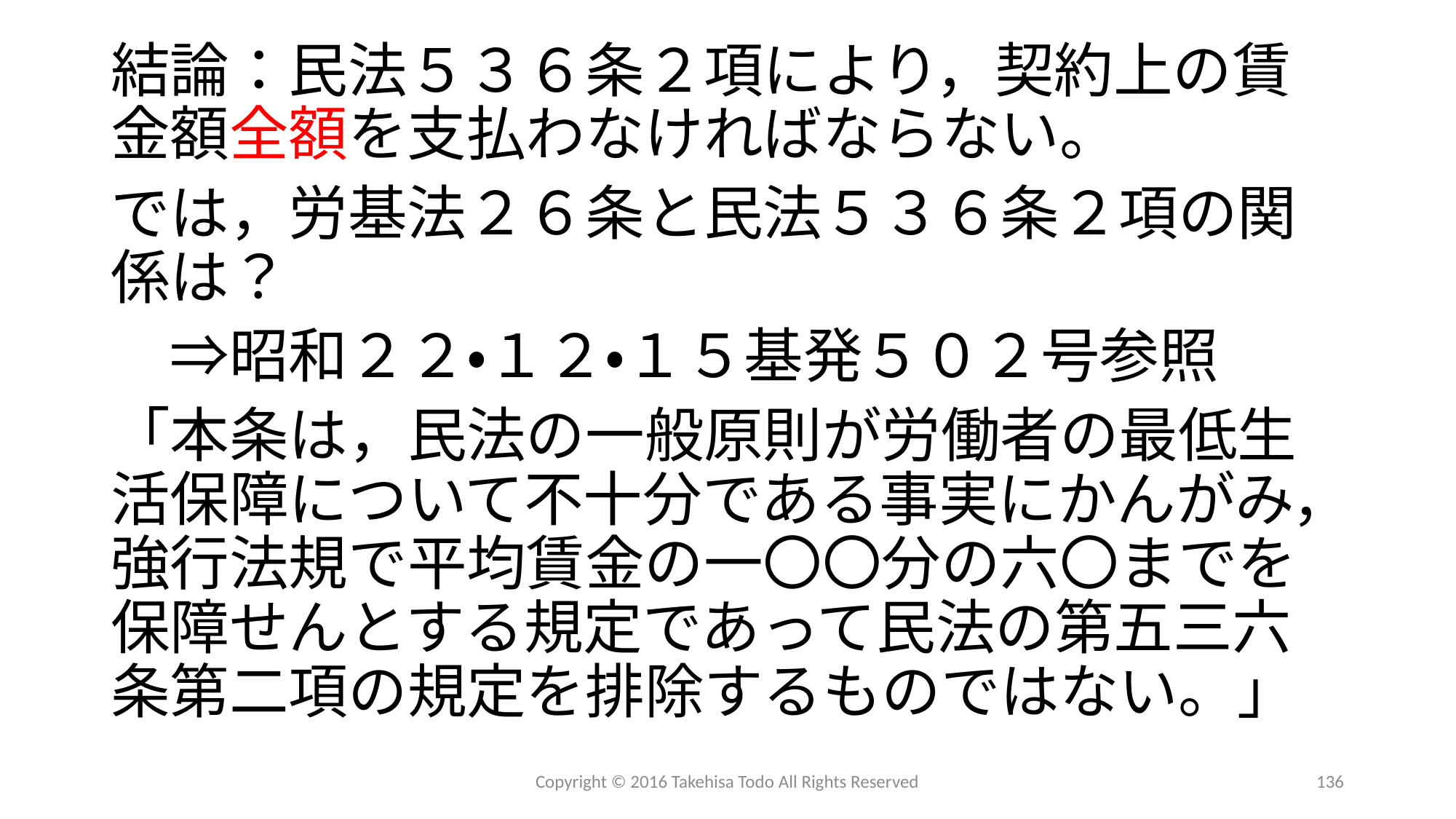

結論：民法５３６条２項により，契約上の賃金額全額を支払わなければならない。
では，労基法２６条と民法５３６条２項の関係は？
　⇒昭和２２・１２・１５基発５０２号参照
「本条は，民法の一般原則が労働者の最低生活保障について不十分である事実にかんがみ，強行法規で平均賃金の一〇〇分の六〇までを保障せんとする規定であって民法の第五三六条第二項の規定を排除するものではない。」

Copyright © 2016 Takehisa Todo All Rights Reserved
136